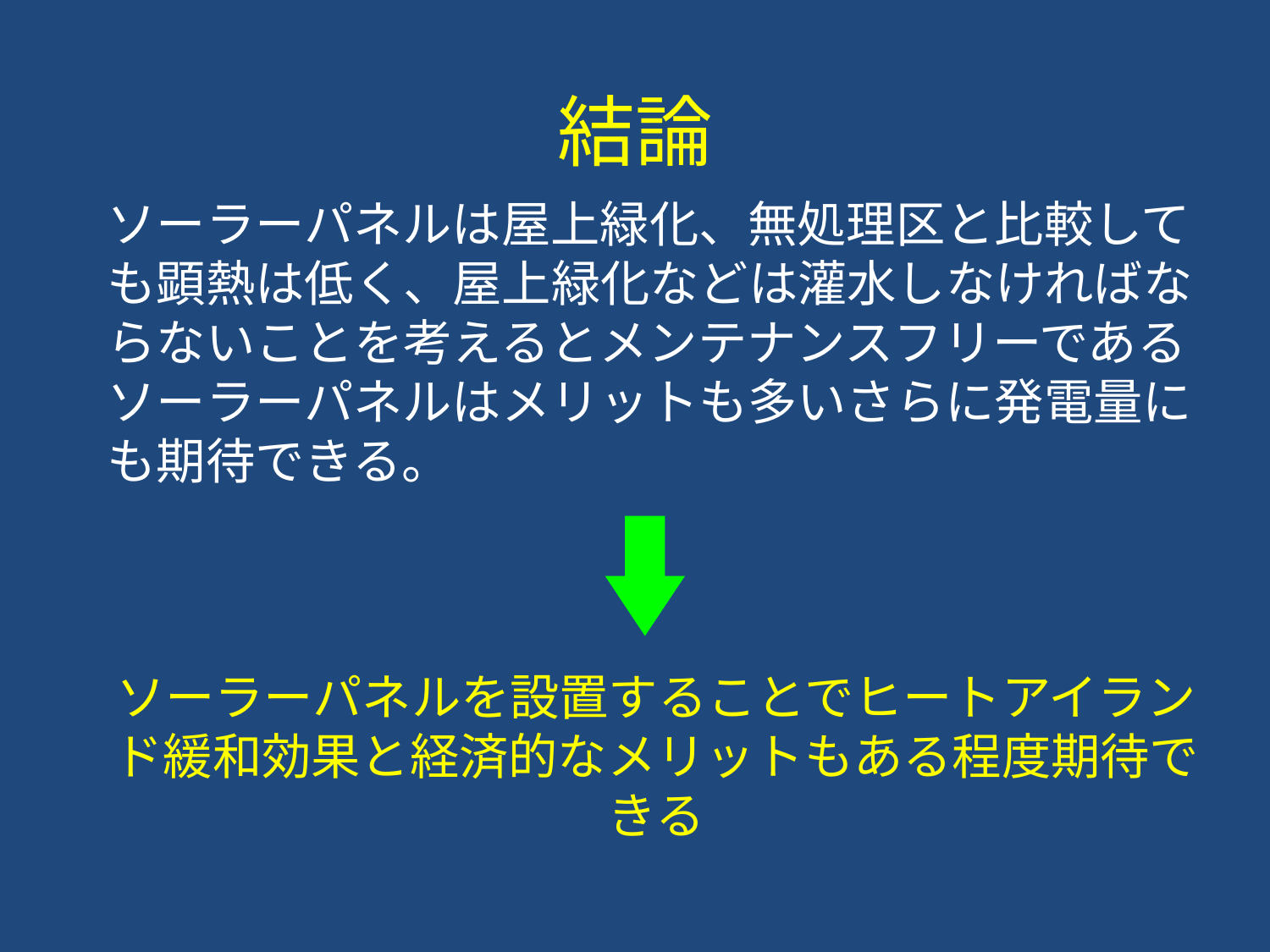

結論
ソーラーパネルは屋上緑化、無処理区と比較しても顕熱は低く、屋上緑化などは灌水しなければならないことを考えるとメンテナンスフリーであるソーラーパネルはメリットも多いさらに発電量にも期待できる。

ソーラーパネルを設置することでヒートアイランド緩和効果と経済的なメリットもある程度期待できる